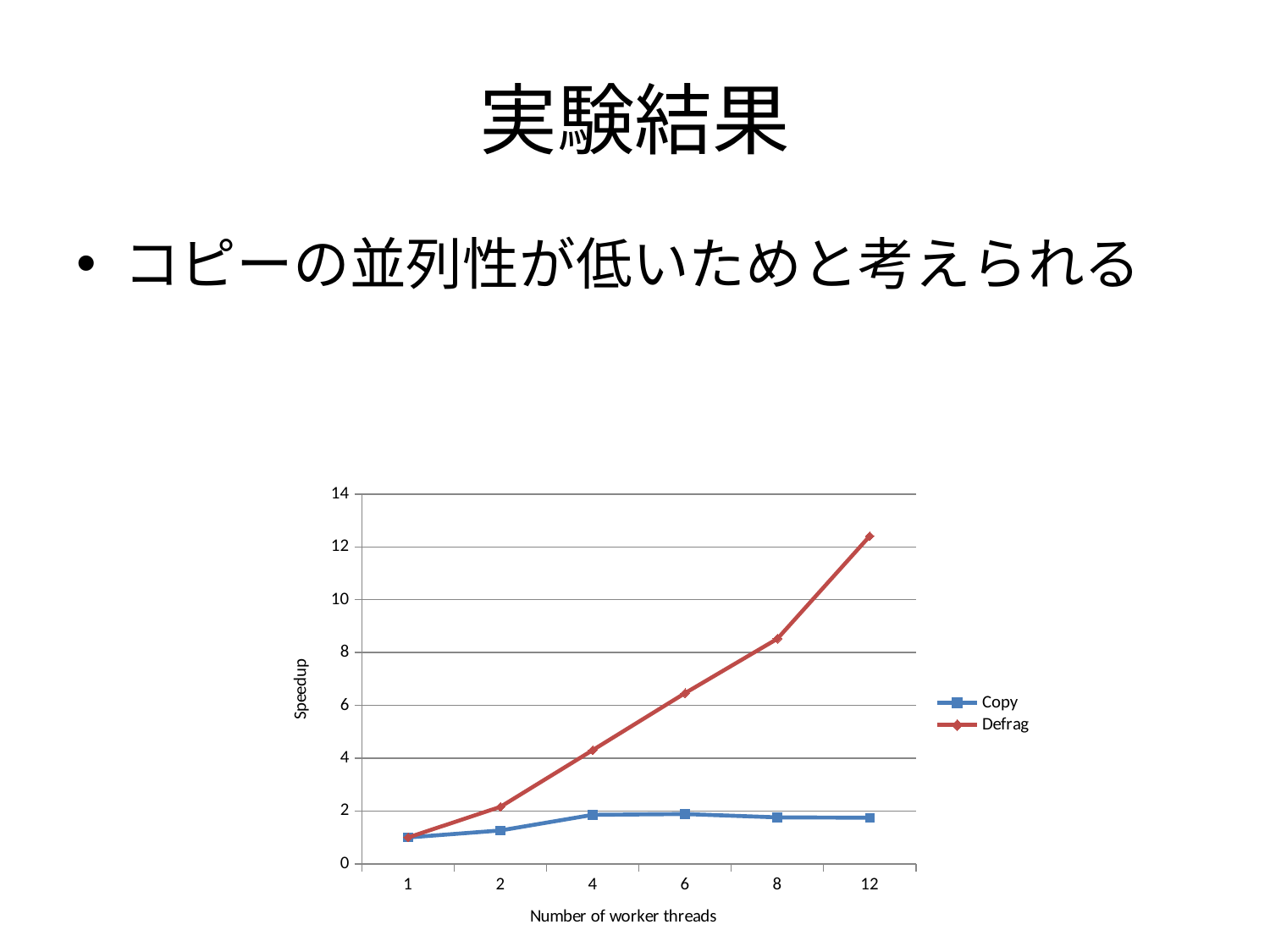

# 実験結果
コピーの並列性が低いためと考えられる

### Chart

| Category |  |  |
|---|---|---|
| 1 | 1.0 | 1.0 |
| 2 | 1.263825314111862 | 2.1584383296598424 |
| 4 | 1.8567717315705299 | 4.3060678010816735 |
| 6 | 1.8872066206152276 | 6.464160749797437 |
| 8 | 1.760771489749577 | 8.522380421857925 |
| 12 | 1.7468506395842835 | 12.407760203997032 |